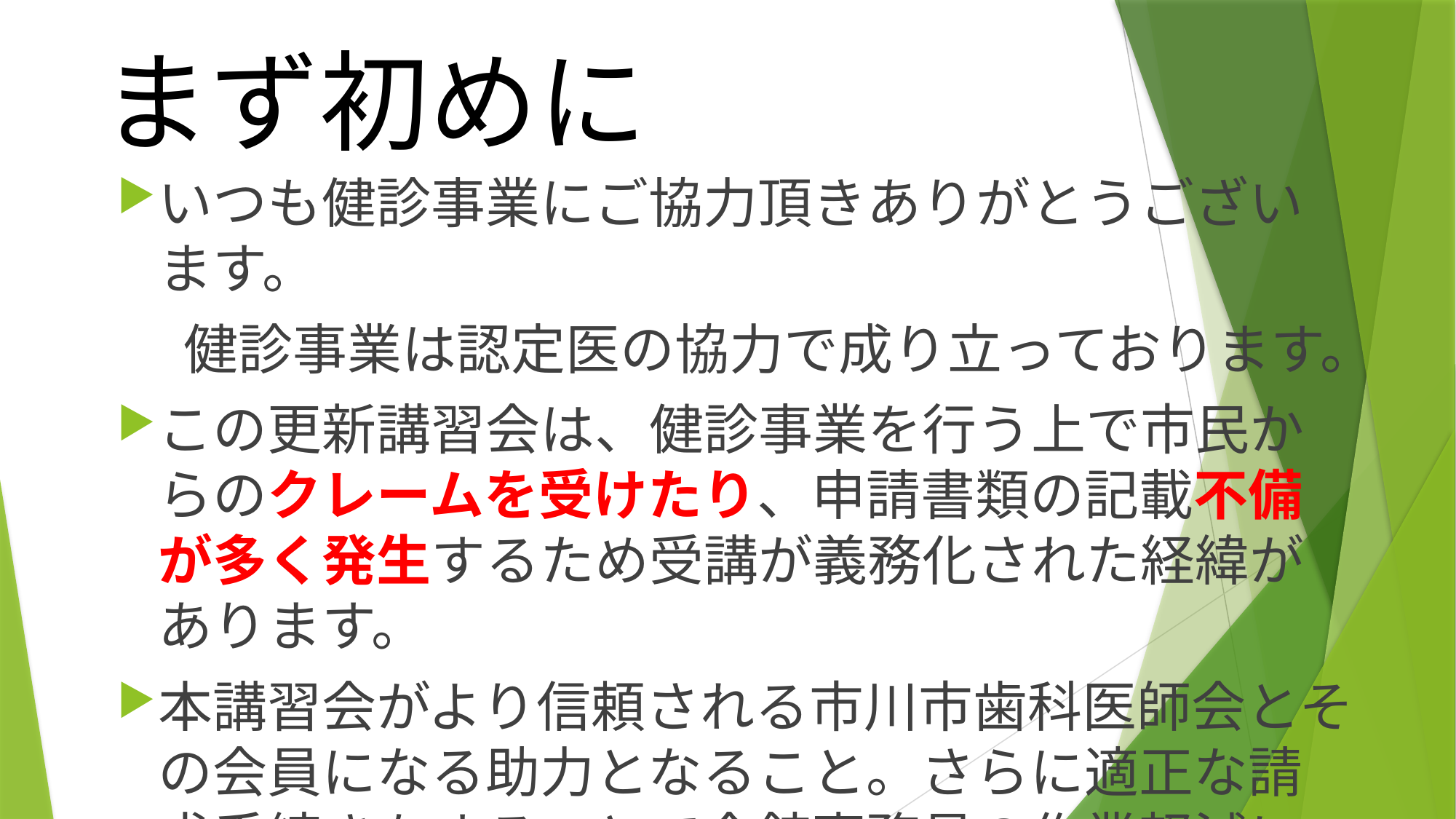

# まず初めに
いつも健診事業にご協力頂きありがとうございます。
　 健診事業は認定医の協力で成り立っております。
この更新講習会は、健診事業を行う上で市民からのクレームを受けたり、申請書類の記載不備が多く発生するため受講が義務化された経緯があります。
本講習会がより信頼される市川市歯科医師会とその会員になる助力となること。さらに適正な請求手続きをすることで会館事務員の作業軽減につながることを目的としています。